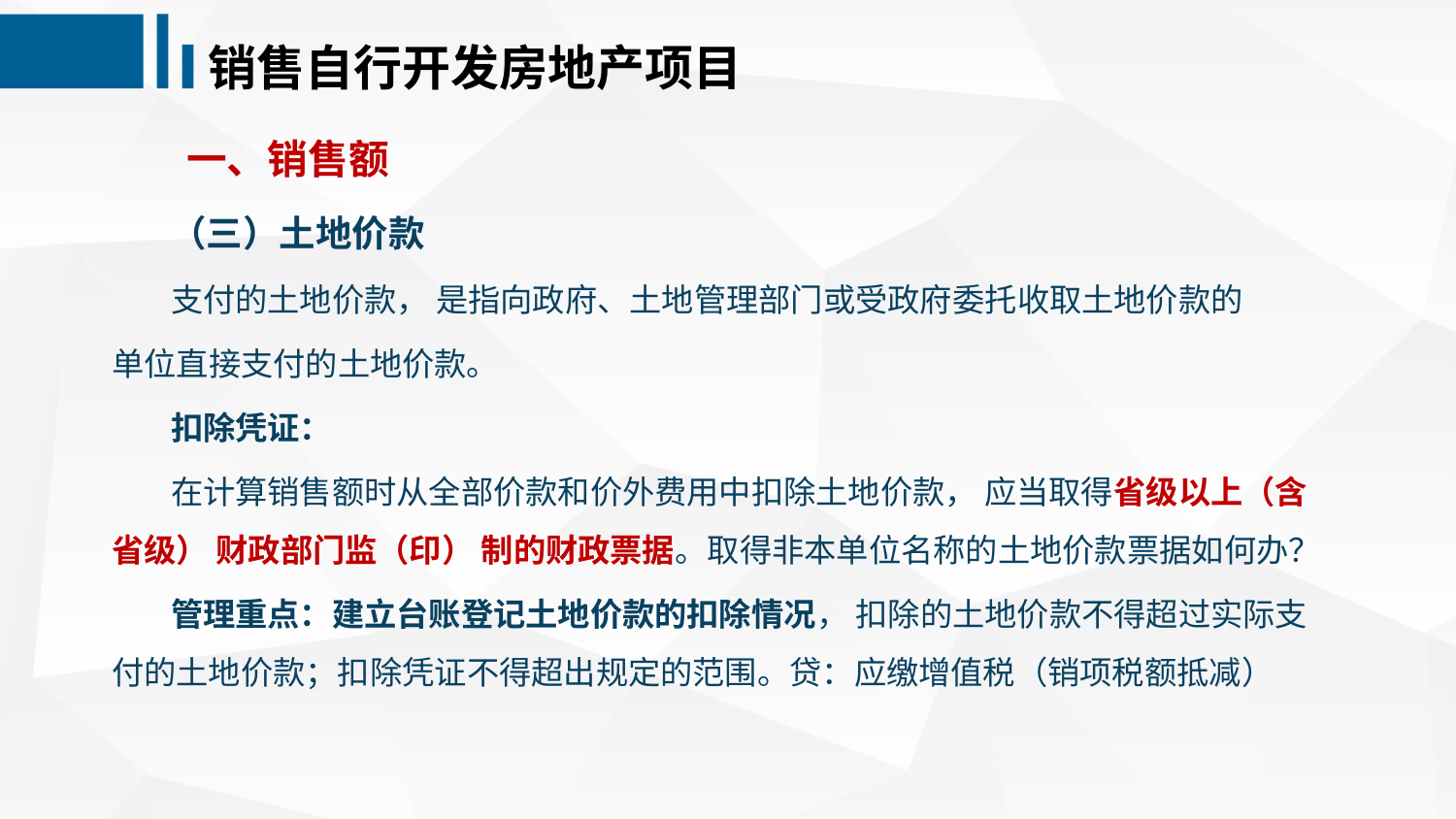

销售自行开发房地产项目
       一、销售额
      （三）土地价款
       支付的土地价款， 是指向政府、土地管理部门或受政府委托收取土地价款的
单位直接支付的土地价款。
       扣除凭证：
       在计算销售额时从全部价款和价外费用中扣除土地价款， 应当取得省级以上（含省级） 财政部门监（印） 制的财政票据。取得非本单位名称的土地价款票据如何办？
       管理重点：建立台账登记土地价款的扣除情况， 扣除的土地价款不得超过实际支付的土地价款；扣除凭证不得超出规定的范围。贷：应缴增值税（销项税额抵减）
15